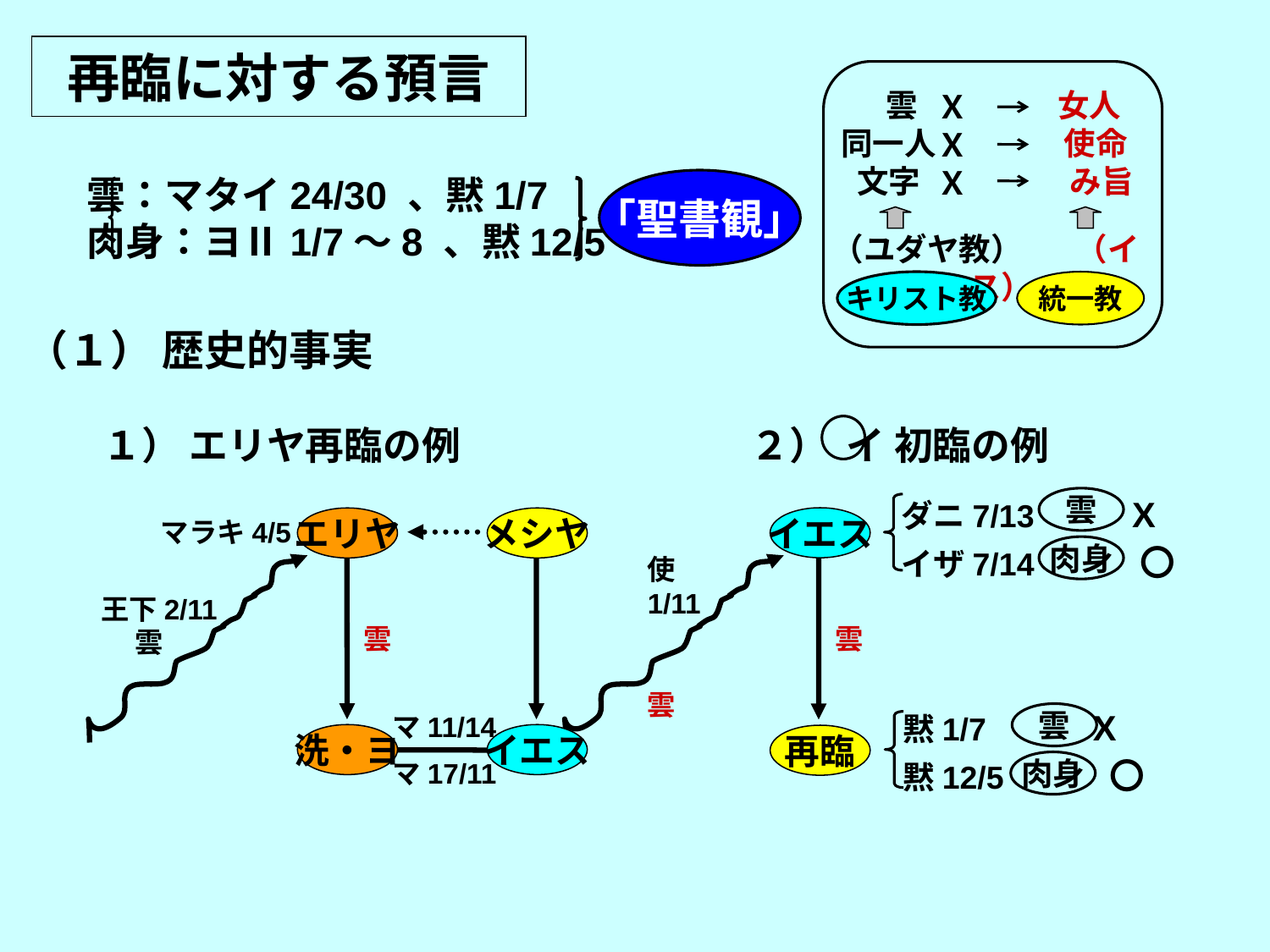

再臨に対する預言

　 雲     　         女人
同一人 　          使命
  文字　 　          み旨
Ｘ
Ｘ
Ｘ

雲：マタイ24/30 、黙1/7
肉身：ヨⅡ1/7～8 、黙12/5
「聖書観」

（ユダヤ教）  　 （イエス）
キリスト教
統一教
（１） 歴史的事実
　　１） エリヤ再臨の例　                        　２）  イ 初臨の例

ダニ7/13           Χ
イザ7/14           〇
雲

イエス
エリヤ
メシヤ
マラキ4/5

肉身
使1/11

　　　雲

王下2/11
　 雲
雲
雲
黙1/7            Χ
黙12/5           〇
マ11/14
雲

洗・ヨ
イエス
再臨
マ17/11
肉身